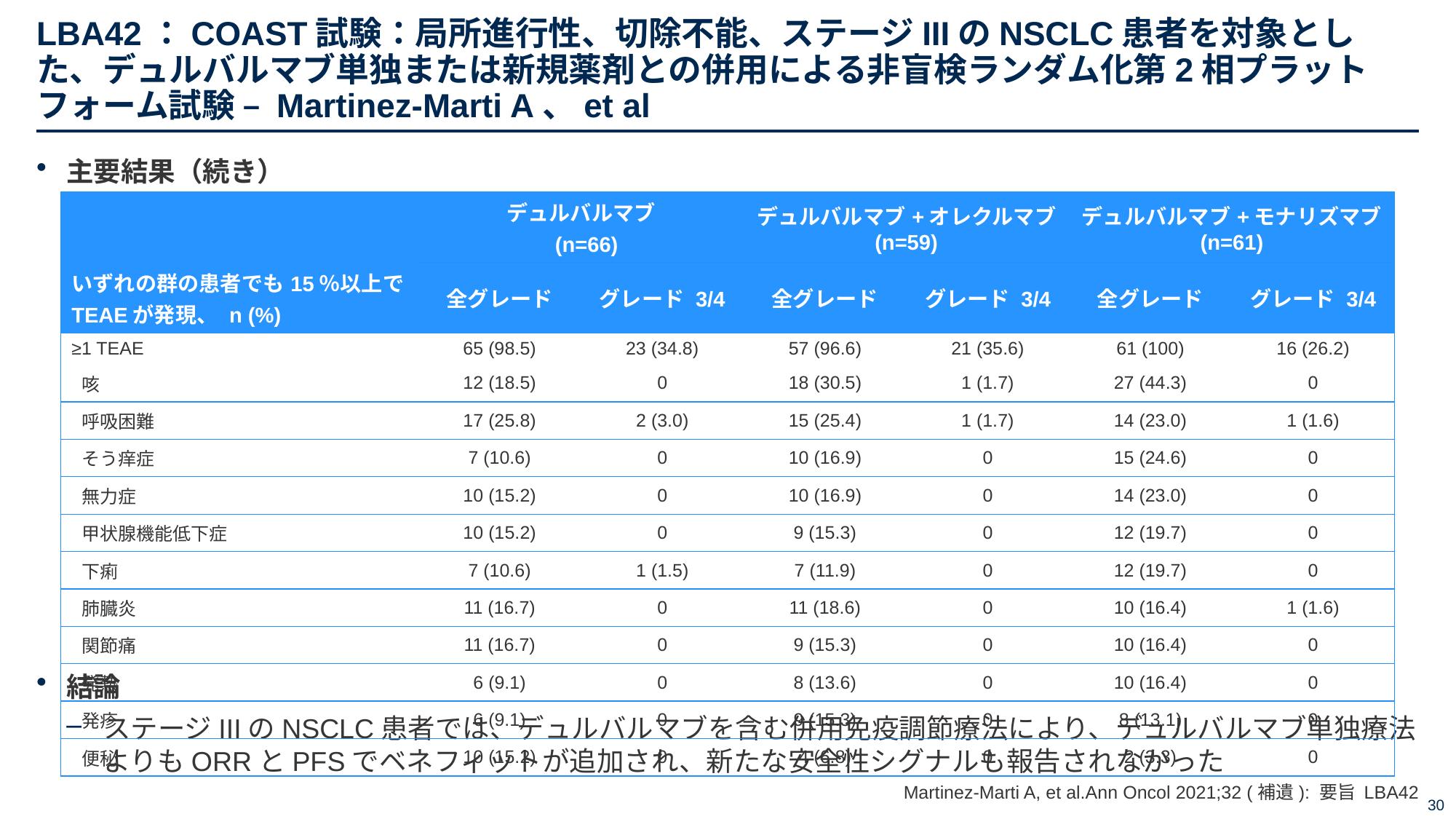

# LBA42：COAST試験：局所進行性、切除不能、ステージIIIのNSCLC患者を対象とした、デュルバルマブ単独または新規薬剤との併用による非盲検ランダム化第2相プラットフォーム試験 – Martinez-Marti A、et al
主要結果（続き）
結論
ステージIIIのNSCLC患者では、デュルバルマブを含む併用免疫調節療法により、デュルバルマブ単独療法よりもORRとPFSでベネフィットが追加され、新たな安全性シグナルも報告されなかった
| いずれの群の患者でも15％以上でTEAEが発現、 n (%) | デュルバルマブ (n=66) |  | デュルバルマブ+オレクルマブ (n=59) |  | デュルバルマブ+モナリズマブ (n=61) |  |
| --- | --- | --- | --- | --- | --- | --- |
|  | 全グレード | グレード 3/4 | 全グレード | グレード 3/4 | 全グレード | グレード 3/4 |
| ≥1 TEAE | 65 (98.5) | 23 (34.8) | 57 (96.6) | 21 (35.6) | 61 (100) | 16 (26.2) |
| 咳 | 12 (18.5) | 0 | 18 (30.5) | 1 (1.7) | 27 (44.3) | 0 |
| 呼吸困難 | 17 (25.8) | 2 (3.0) | 15 (25.4) | 1 (1.7) | 14 (23.0) | 1 (1.6) |
| そう痒症 | 7 (10.6) | 0 | 10 (16.9) | 0 | 15 (24.6) | 0 |
| 無力症 | 10 (15.2) | 0 | 10 (16.9) | 0 | 14 (23.0) | 0 |
| 甲状腺機能低下症 | 10 (15.2) | 0 | 9 (15.3) | 0 | 12 (19.7) | 0 |
| 下痢 | 7 (10.6) | 1 (1.5) | 7 (11.9) | 0 | 12 (19.7) | 0 |
| 肺臓炎 | 11 (16.7) | 0 | 11 (18.6) | 0 | 10 (16.4) | 1 (1.6) |
| 関節痛 | 11 (16.7) | 0 | 9 (15.3) | 0 | 10 (16.4) | 0 |
| 発熱 | 6 (9.1) | 0 | 8 (13.6) | 0 | 10 (16.4) | 0 |
| 発疹 | 6 (9.1) | 0 | 9 (15.3) | 0 | 8 (13.1) | 0 |
| 便秘 | 10 (15.2) | 0 | 4 (6.8) | 0 | 2 (3.3) | 0 |
Martinez-Marti A, et al.Ann Oncol 2021;32 (補遺): 要旨 LBA42